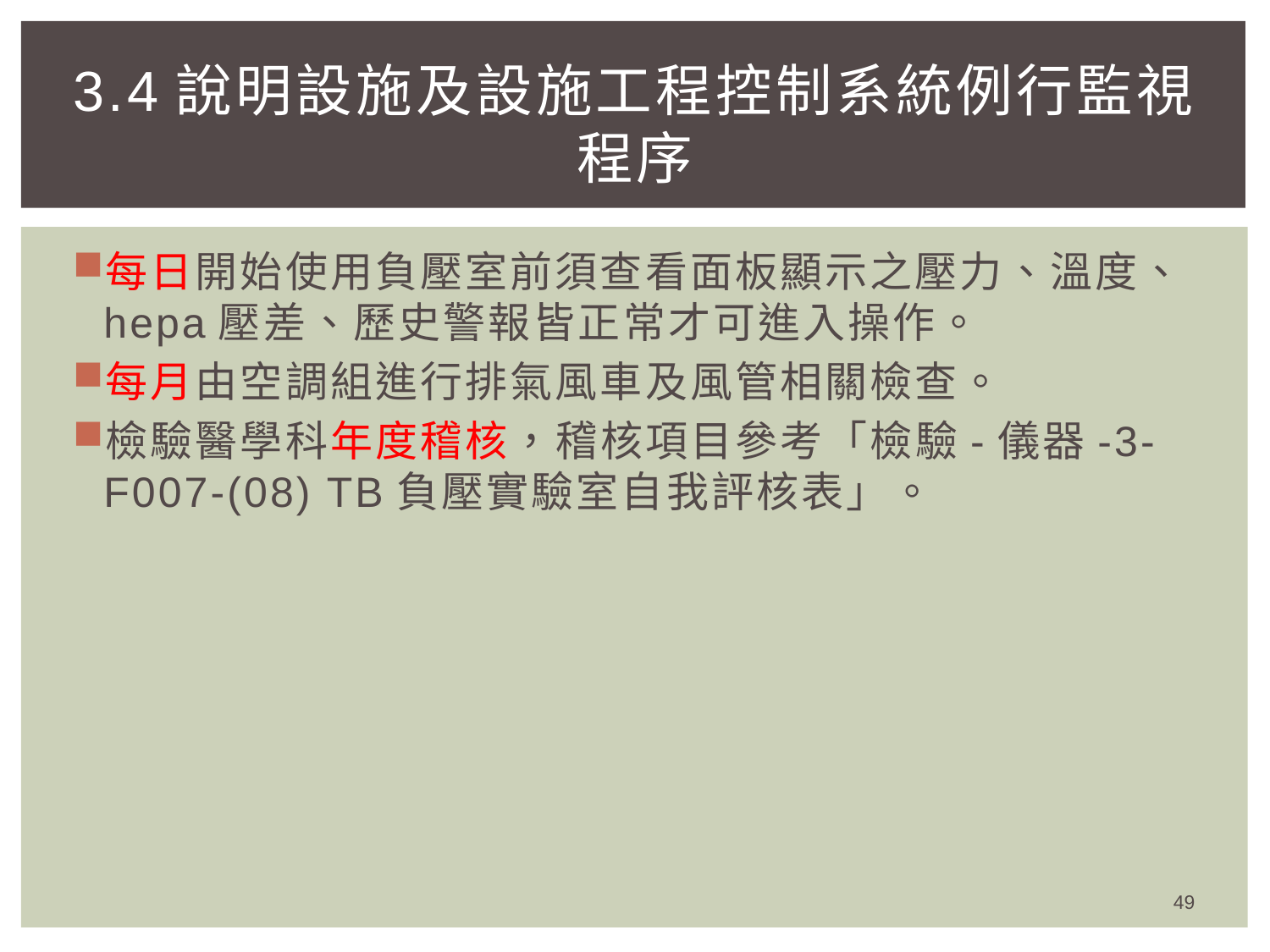

# 3.4說明設施及設施工程控制系統例行監視程序
每日開始使用負壓室前須查看面板顯示之壓力、溫度、hepa壓差、歷史警報皆正常才可進入操作。
每月由空調組進行排氣風車及風管相關檢查。
檢驗醫學科年度稽核，稽核項目參考「檢驗-儀器-3-F007-(08) TB負壓實驗室自我評核表」。

49